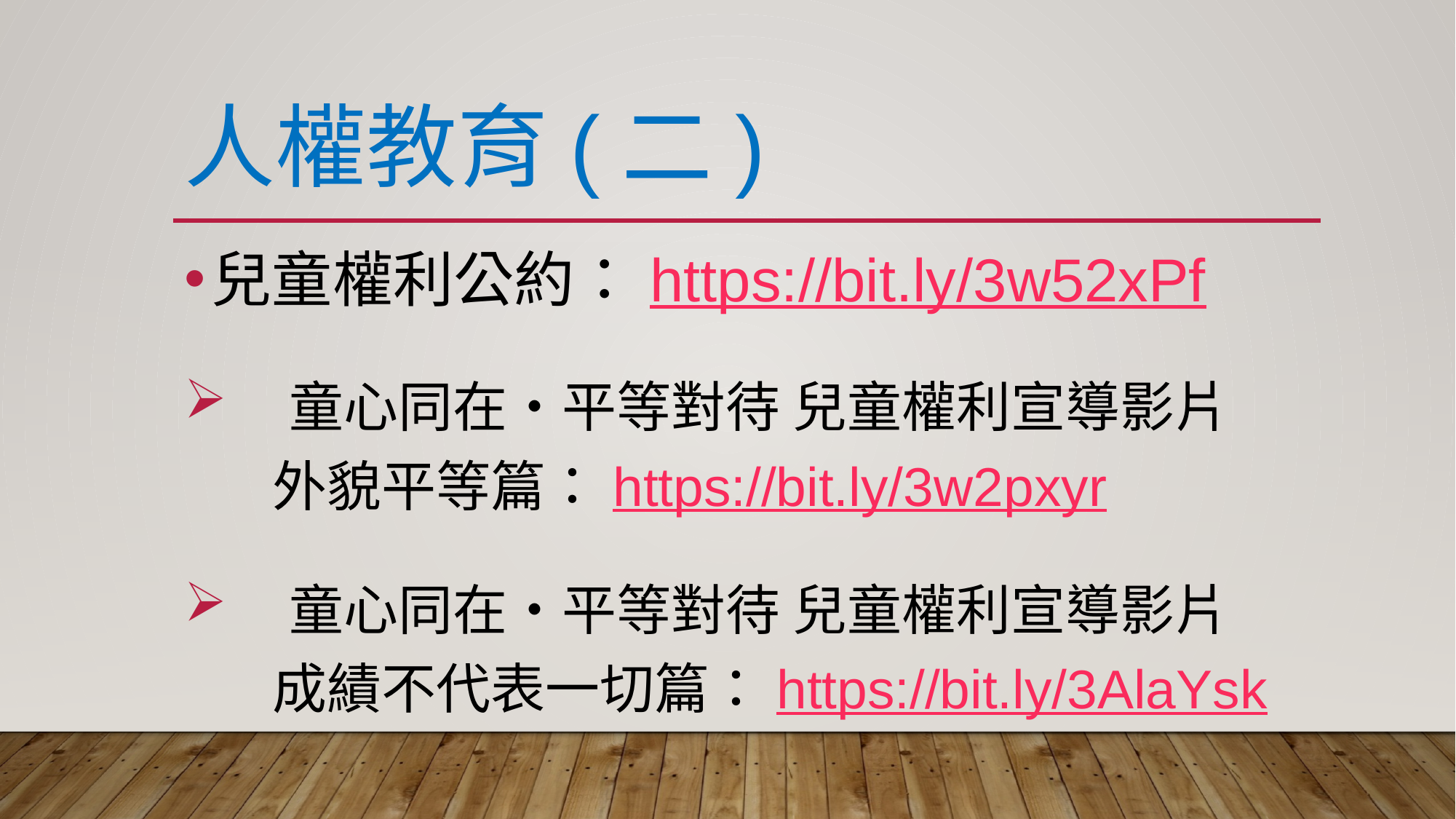

# 人權教育(二)
兒童權利公約：https://bit.ly/3w52xPf
    童心同在•平等對待 兒童權利宣導影片
     外貌平等篇：https://bit.ly/3w2pxyr
    童心同在•平等對待 兒童權利宣導影片
     成績不代表一切篇：https://bit.ly/3AlaYsk